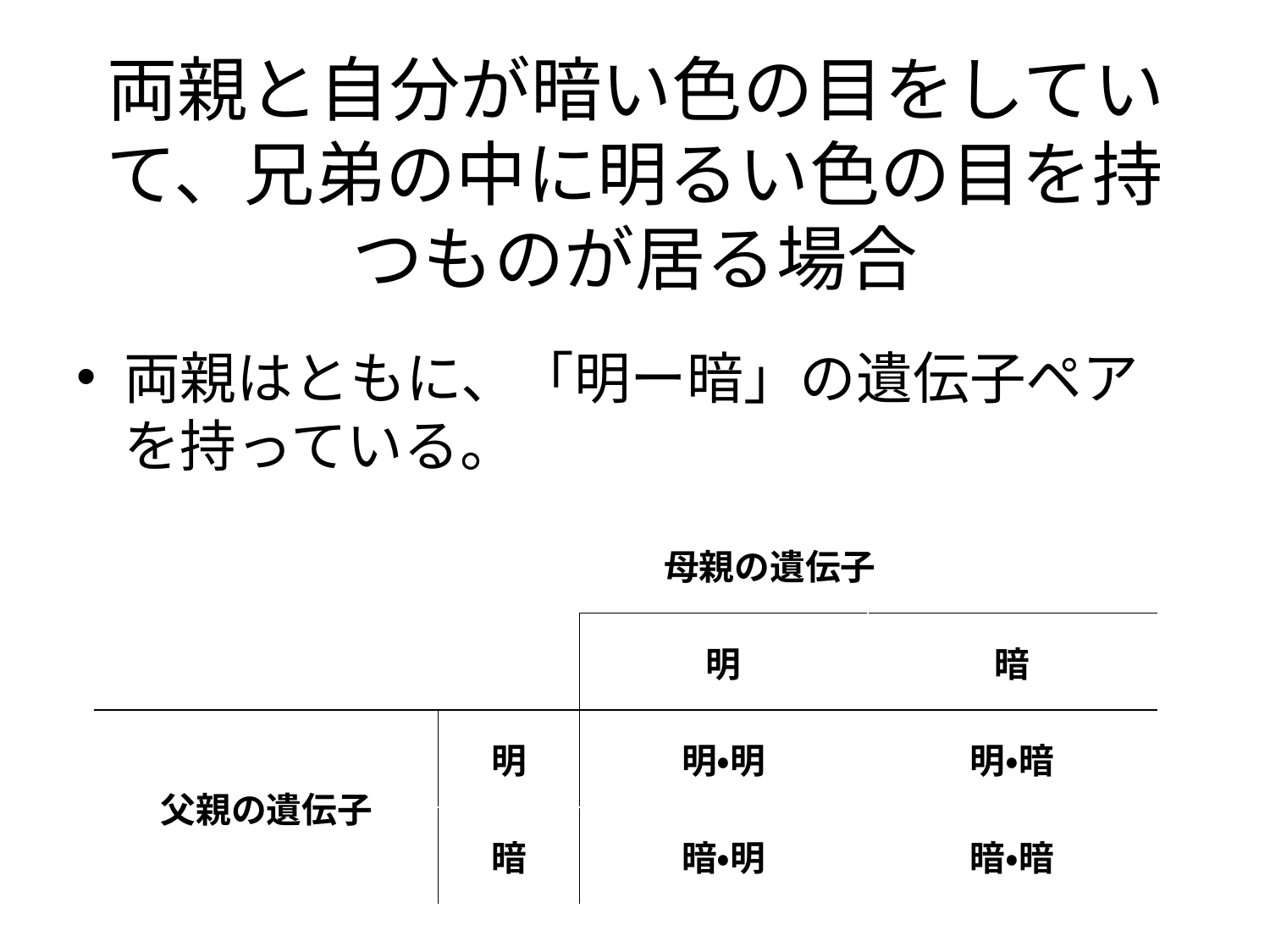

# 両親と自分が暗い色の目をしていて、兄弟の中に明るい色の目を持つものが居る場合
両親はともに、「明ー暗」の遺伝子ペアを持っている。
|  | 母親の遺伝子 |  |  |  |
| --- | --- | --- | --- | --- |
|  |  |  | 明 | 暗 |
| 父親の遺伝子 |  | 明 | 明・明 | 明・暗 |
|  |  | 暗 | 暗・明 | 暗・暗 |